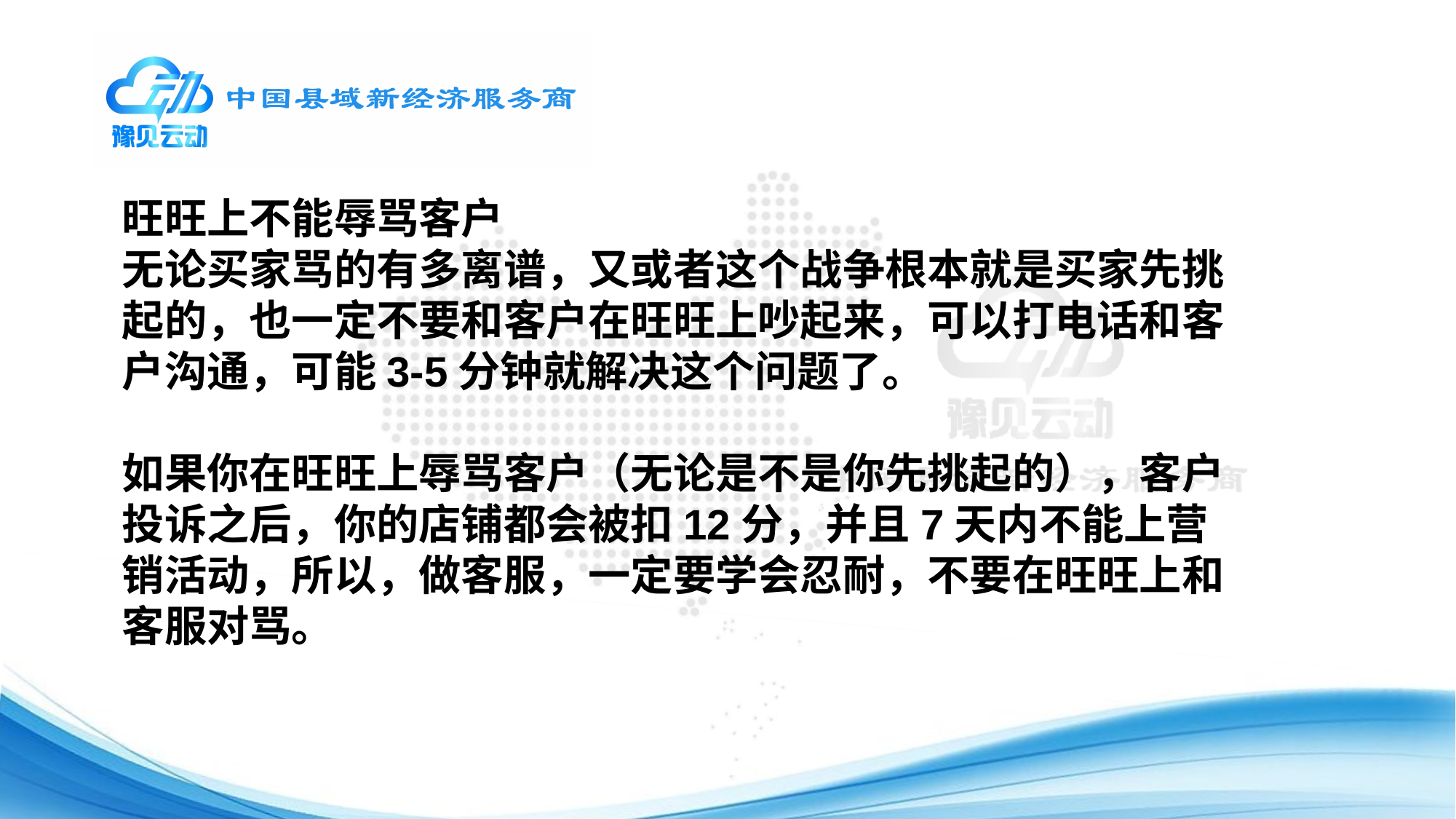

旺旺上不能辱骂客户
无论买家骂的有多离谱，又或者这个战争根本就是买家先挑起的，也一定不要和客户在旺旺上吵起来，可以打电话和客户沟通，可能3-5分钟就解决这个问题了。

如果你在旺旺上辱骂客户（无论是不是你先挑起的），客户投诉之后，你的店铺都会被扣12分，并且7天内不能上营销活动，所以，做客服，一定要学会忍耐，不要在旺旺上和客服对骂。